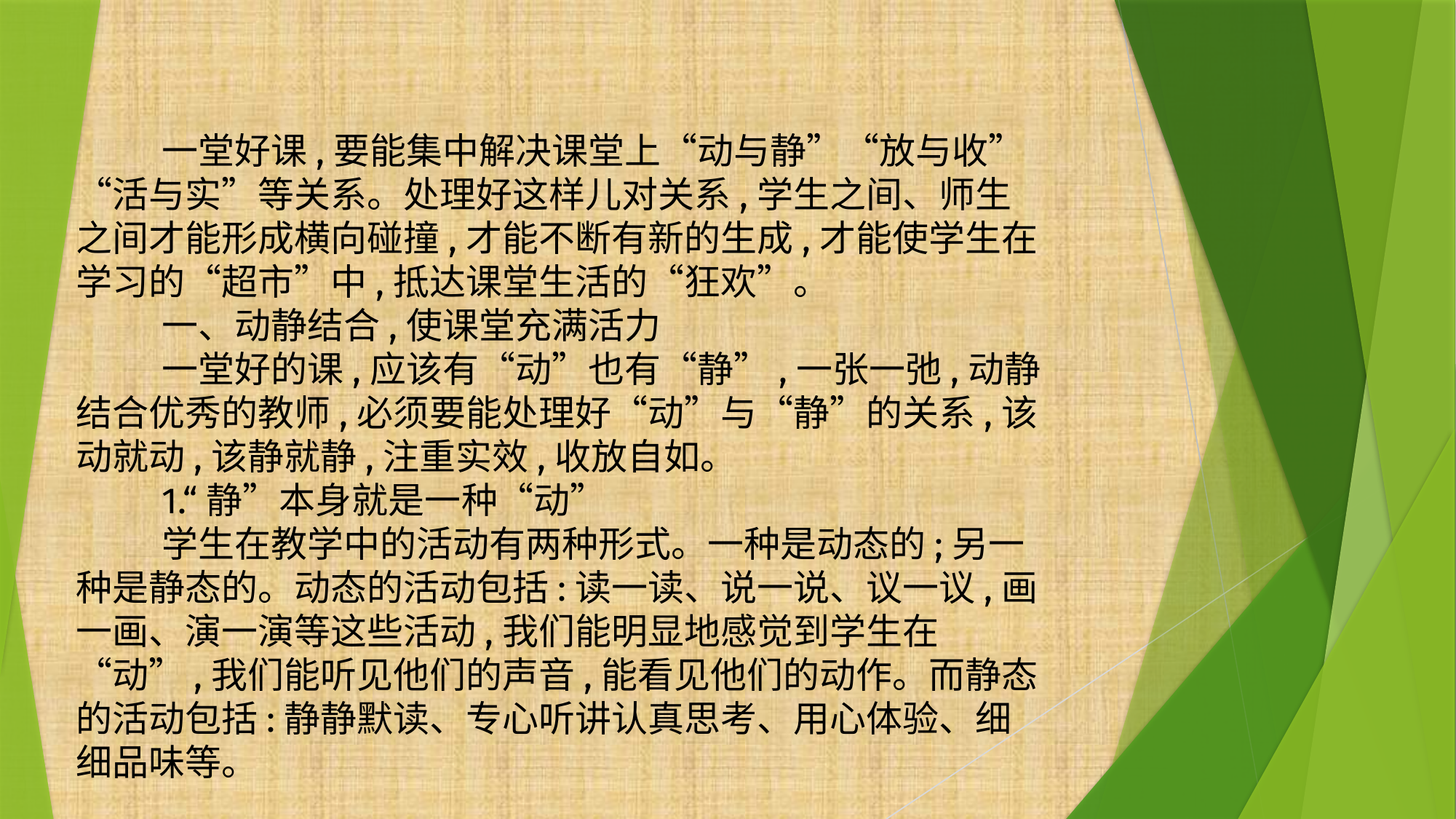

一堂好课,要能集中解决课堂上“动与静”“放与收”“活与实”等关系。处理好这样儿对关系,学生之间、师生之间才能形成横向碰撞,才能不断有新的生成,才能使学生在学习的“超市”中,抵达课堂生活的“狂欢”。
一、动静结合,使课堂充满活力
一堂好的课,应该有“动”也有“静”,一张一弛,动静结合优秀的教师,必须要能处理好“动”与“静”的关系,该动就动,该静就静,注重实效,收放自如。
1.“静”本身就是一种“动”
学生在教学中的活动有两种形式。一种是动态的;另一种是静态的。动态的活动包括:读一读、说一说、议一议,画一画、演一演等这些活动,我们能明显地感觉到学生在“动”,我们能听见他们的声音,能看见他们的动作。而静态的活动包括:静静默读、专心听讲认真思考、用心体验、细细品味等。